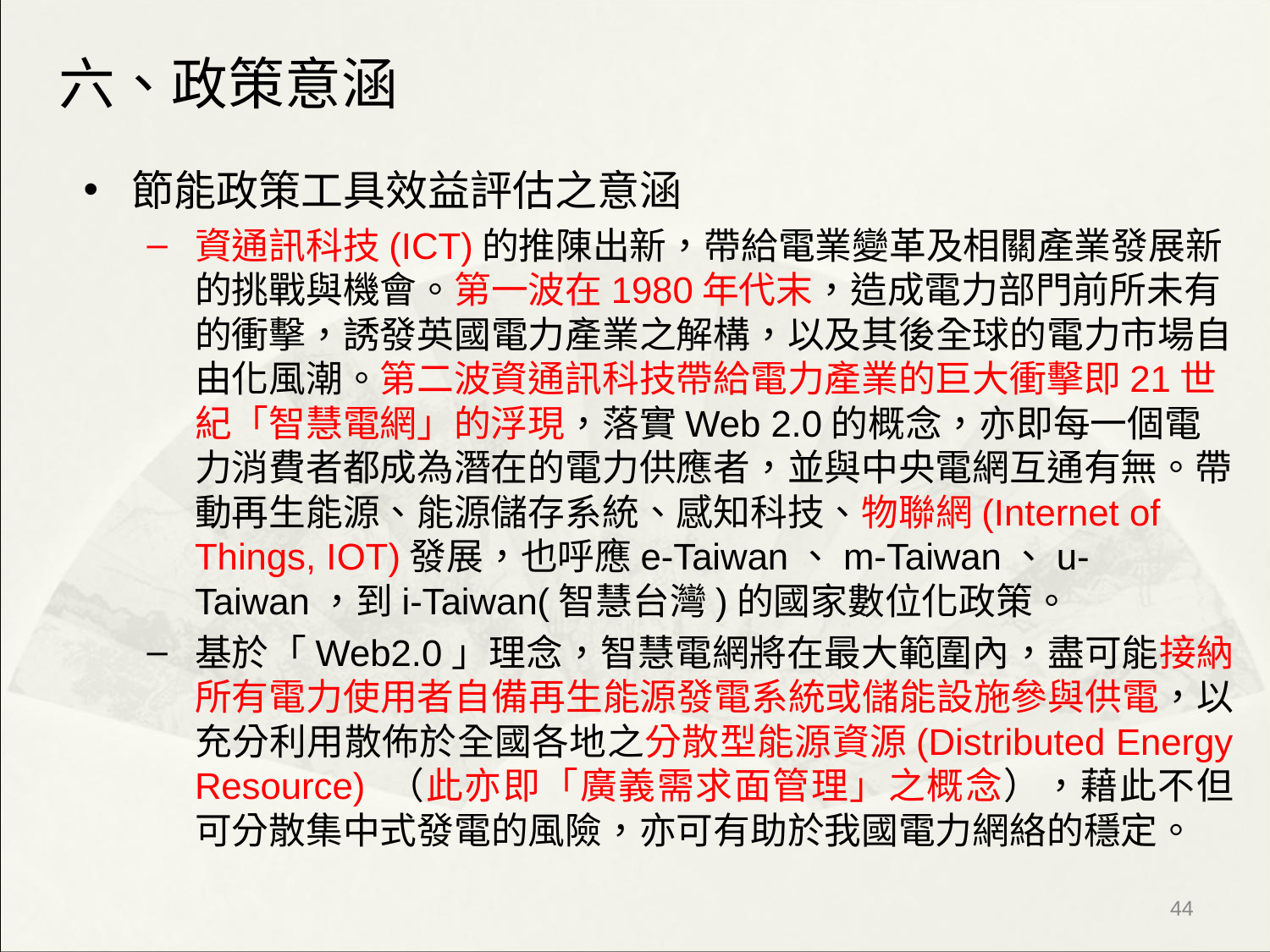

六、政策意涵
節能政策工具效益評估之意涵
資通訊科技(ICT)的推陳出新，帶給電業變革及相關產業發展新的挑戰與機會。第一波在1980年代末，造成電力部門前所未有的衝擊，誘發英國電力產業之解構，以及其後全球的電力市場自由化風潮。第二波資通訊科技帶給電力產業的巨大衝擊即21世紀「智慧電網」的浮現，落實Web 2.0的概念，亦即每一個電力消費者都成為潛在的電力供應者，並與中央電網互通有無。帶動再生能源、能源儲存系統、感知科技、物聯網(Internet of Things, IOT)發展，也呼應e-Taiwan、m-Taiwan、u-Taiwan，到i-Taiwan(智慧台灣)的國家數位化政策。
基於「Web2.0」理念，智慧電網將在最大範圍內，盡可能接納所有電力使用者自備再生能源發電系統或儲能設施參與供電，以充分利用散佈於全國各地之分散型能源資源(Distributed Energy Resource) （此亦即「廣義需求面管理」之概念），藉此不但可分散集中式發電的風險，亦可有助於我國電力網絡的穩定。
44